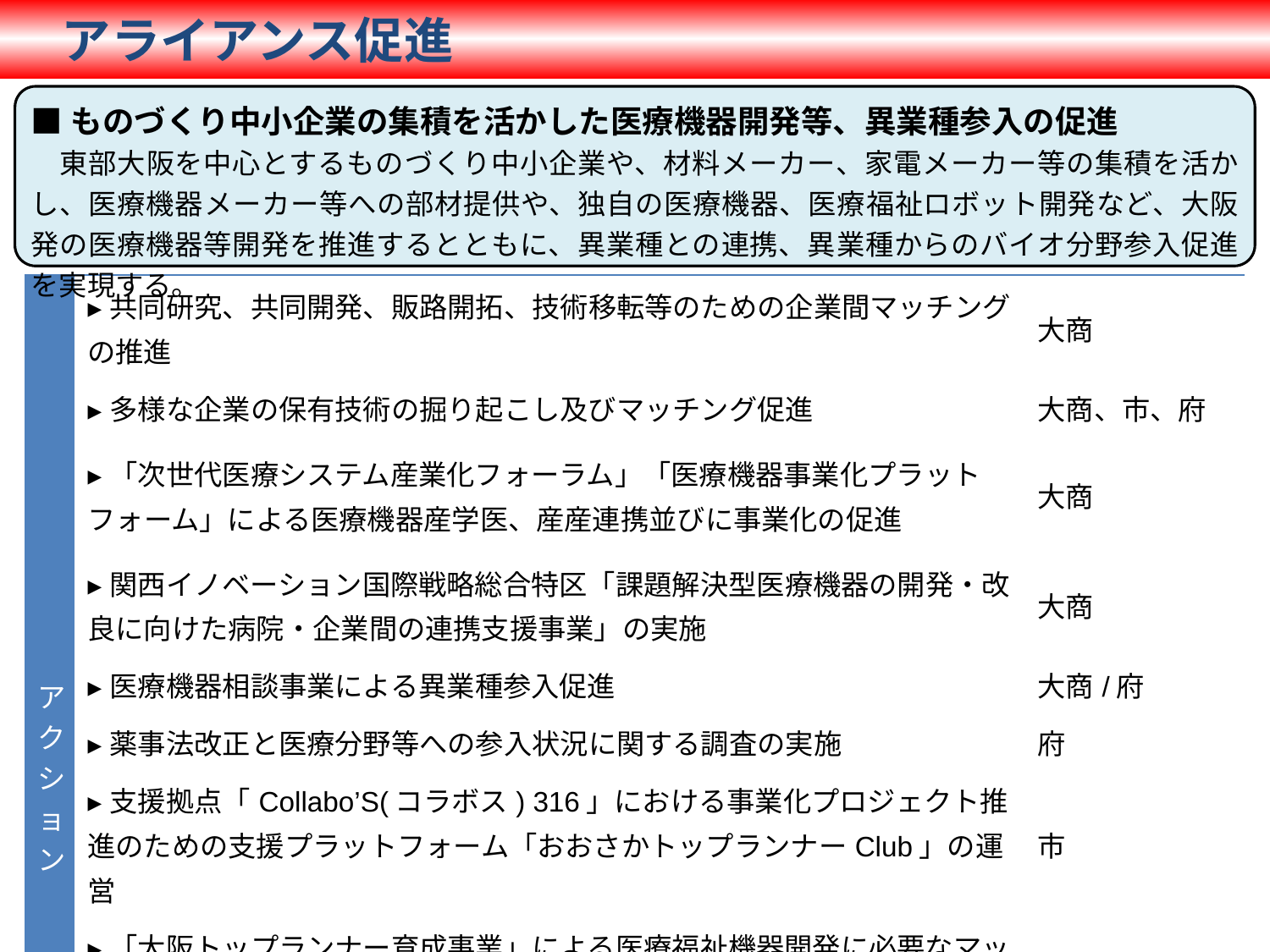

アライアンス促進
■ものづくり中小企業の集積を活かした医療機器開発等、異業種参入の促進
　東部大阪を中心とするものづくり中小企業や、材料メーカー、家電メーカー等の集積を活かし、医療機器メーカー等への部材提供や、独自の医療機器、医療福祉ロボット開発など、大阪発の医療機器等開発を推進するとともに、異業種との連携、異業種からのバイオ分野参入促進を実現する。
| アクション | ▸共同研究、共同開発、販路開拓、技術移転等のための企業間マッチングの推進 | 大商 |
| --- | --- | --- |
|  | ▸多様な企業の保有技術の掘り起こし及びマッチング促進 | 大商、市、府 |
|  | ▸「次世代医療システム産業化フォーラム」「医療機器事業化プラットフォーム」による医療機器産学医、産産連携並びに事業化の促進 | 大商 |
|  | ▸関西イノベーション国際戦略総合特区「課題解決型医療機器の開発・改良に向けた病院・企業間の連携支援事業」の実施 | 大商 |
|  | ▸医療機器相談事業による異業種参入促進 | 大商/府 |
|  | ▸薬事法改正と医療分野等への参入状況に関する調査の実施 | 府 |
|  | ▸支援拠点「Collabo’S(コラボス) 316」における事業化プロジェクト推進のための支援プラットフォーム「おおさかトップランナーClub」の運営 | 市 |
|  | ▸「大阪トップランナー育成事業」による医療福祉機器開発に必要なマッチングや実証実験支援など、事業ステージに応じた経営課題のハンズオン支援 | 市 |
|  | ▸「大阪医工プロジェクト推進事業」による府内ものづくり中小企業の医療用機器分野への参入促進 | 大商、府 |